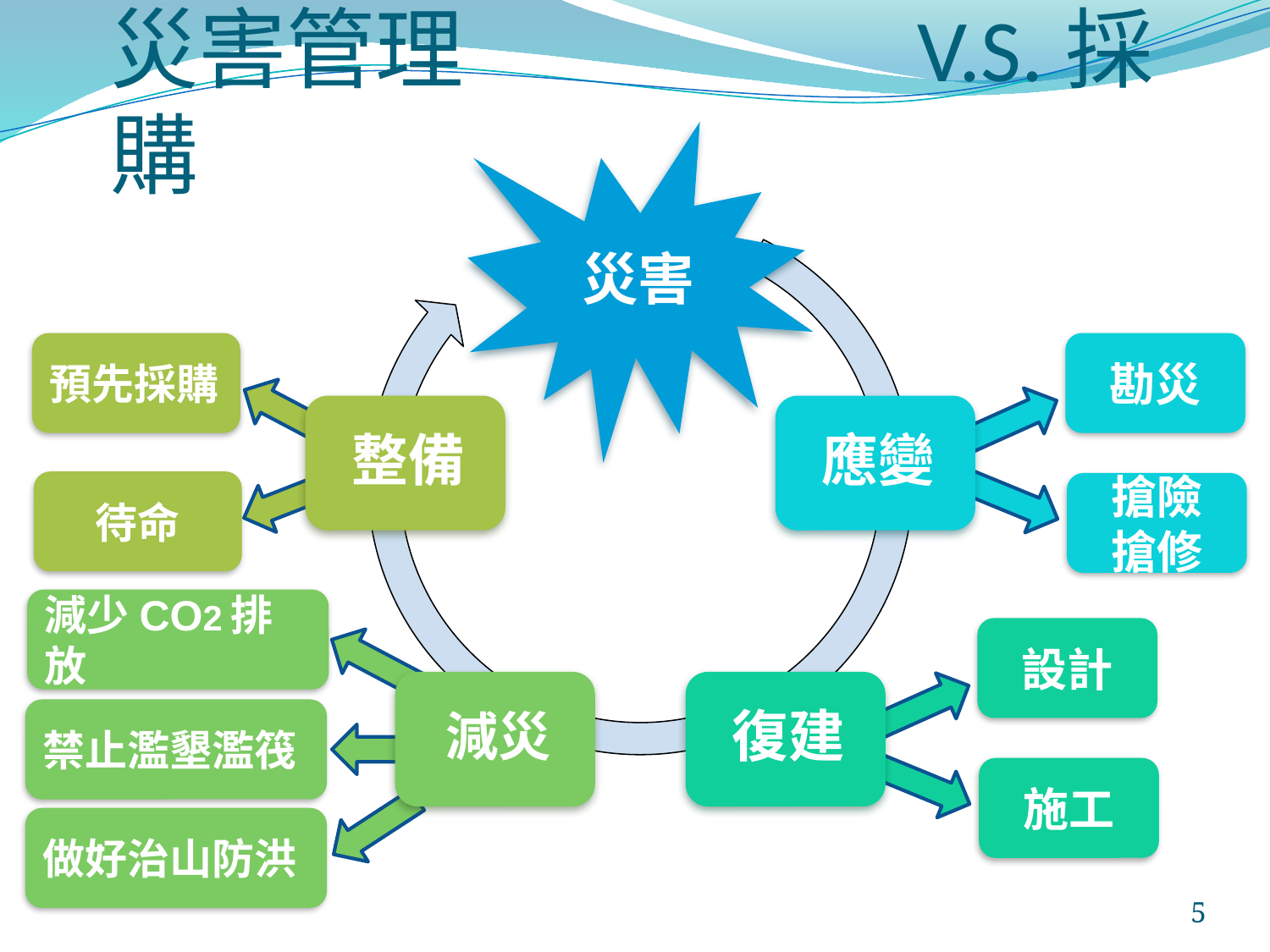

# 災害管理                      V.S.採購
災害
應變
復建
減災
整備
預先採購
勘災

待命
搶險 搶修

減少CO2排放
設計

禁止濫墾濫筏

施工

做好治山防洪
5